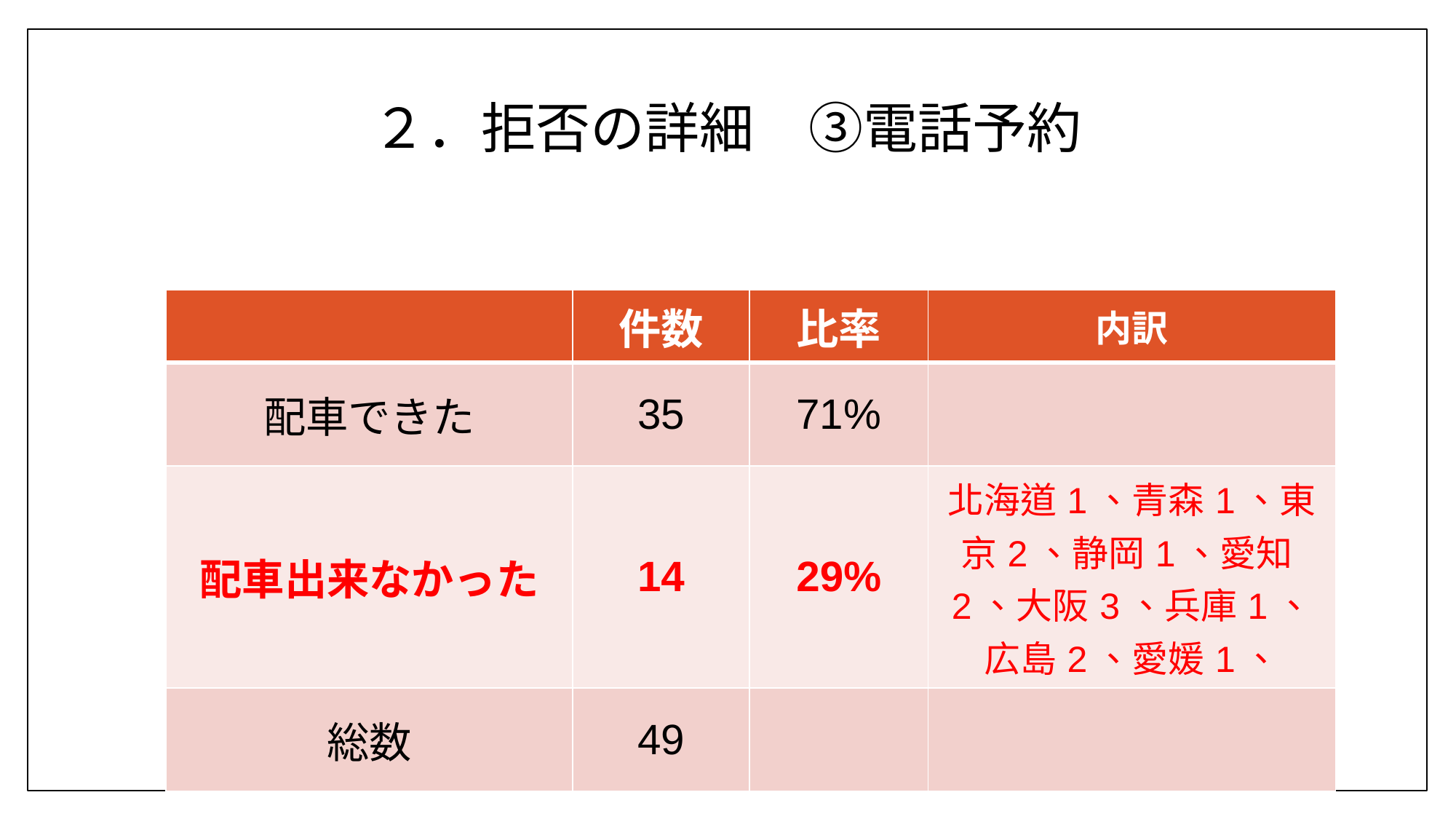

# ２．拒否の詳細　③電話予約
|  | 件数 | 比率 | 内訳 |
| --- | --- | --- | --- |
| 配車できた | 35 | 71% |  |
| 配車出来なかった | 14 | 29% | 北海道1、青森1、東京2、静岡1、愛知2、大阪3、兵庫1、広島2、愛媛1、 |
| 総数 | 49 |  |  |